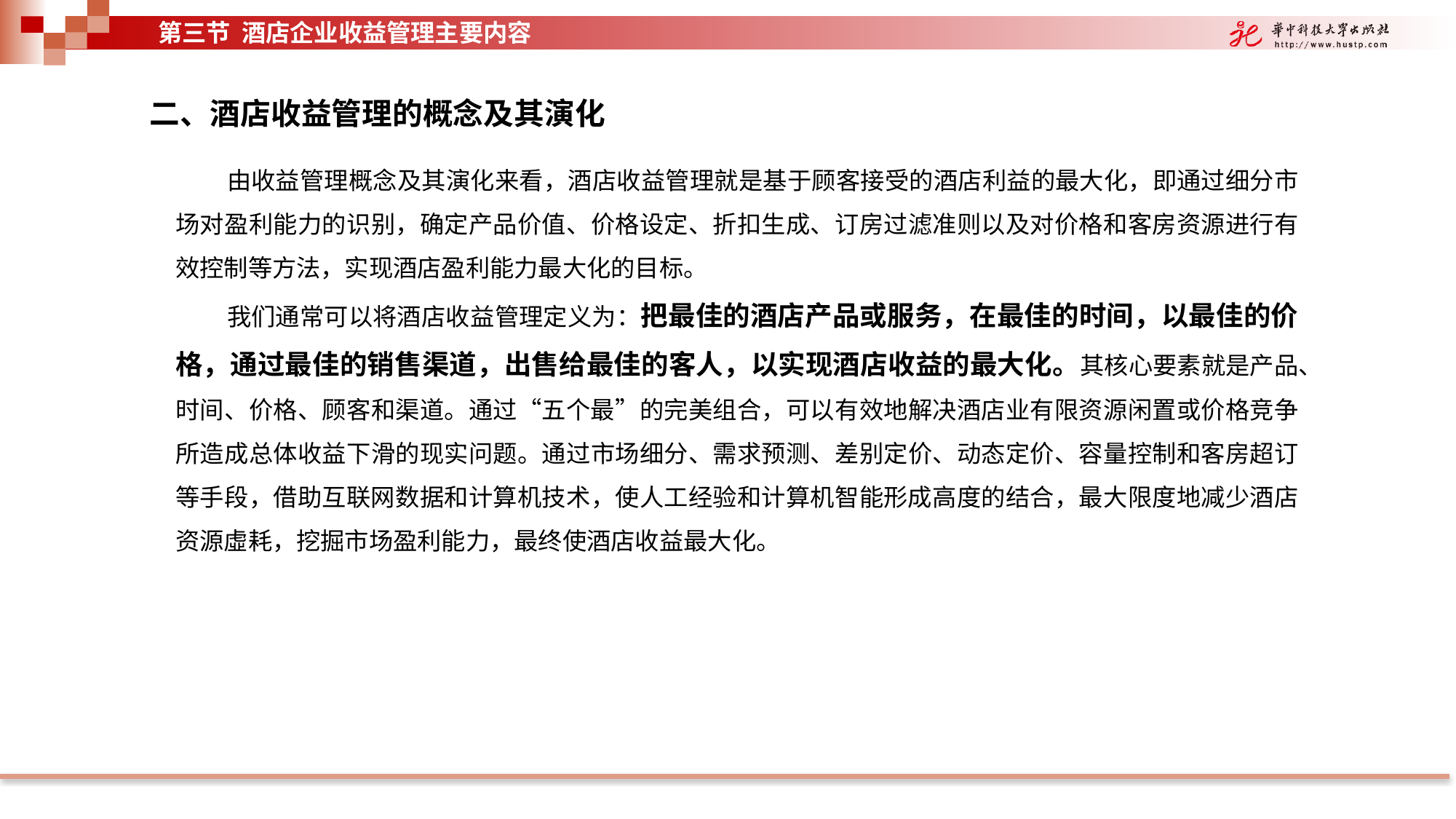

第三节  酒店企业收益管理主要内容
二、酒店收益管理的概念及其演化
由收益管理概念及其演化来看，酒店收益管理就是基于顾客接受的酒店利益的最大化，即通过细分市场对盈利能力的识别，确定产品价值、价格设定、折扣生成、订房过滤准则以及对价格和客房资源进行有效控制等方法，实现酒店盈利能力最大化的目标。
我们通常可以将酒店收益管理定义为：把最佳的酒店产品或服务，在最佳的时间，以最佳的价格，通过最佳的销售渠道，出售给最佳的客人，以实现酒店收益的最大化。其核心要素就是产品、时间、价格、顾客和渠道。通过“五个最”的完美组合，可以有效地解决酒店业有限资源闲置或价格竞争所造成总体收益下滑的现实问题。通过市场细分、需求预测、差别定价、动态定价、容量控制和客房超订等手段，借助互联网数据和计算机技术，使人工经验和计算机智能形成高度的结合，最大限度地减少酒店资源虛耗，挖掘市场盈利能力，最终使酒店收益最大化。